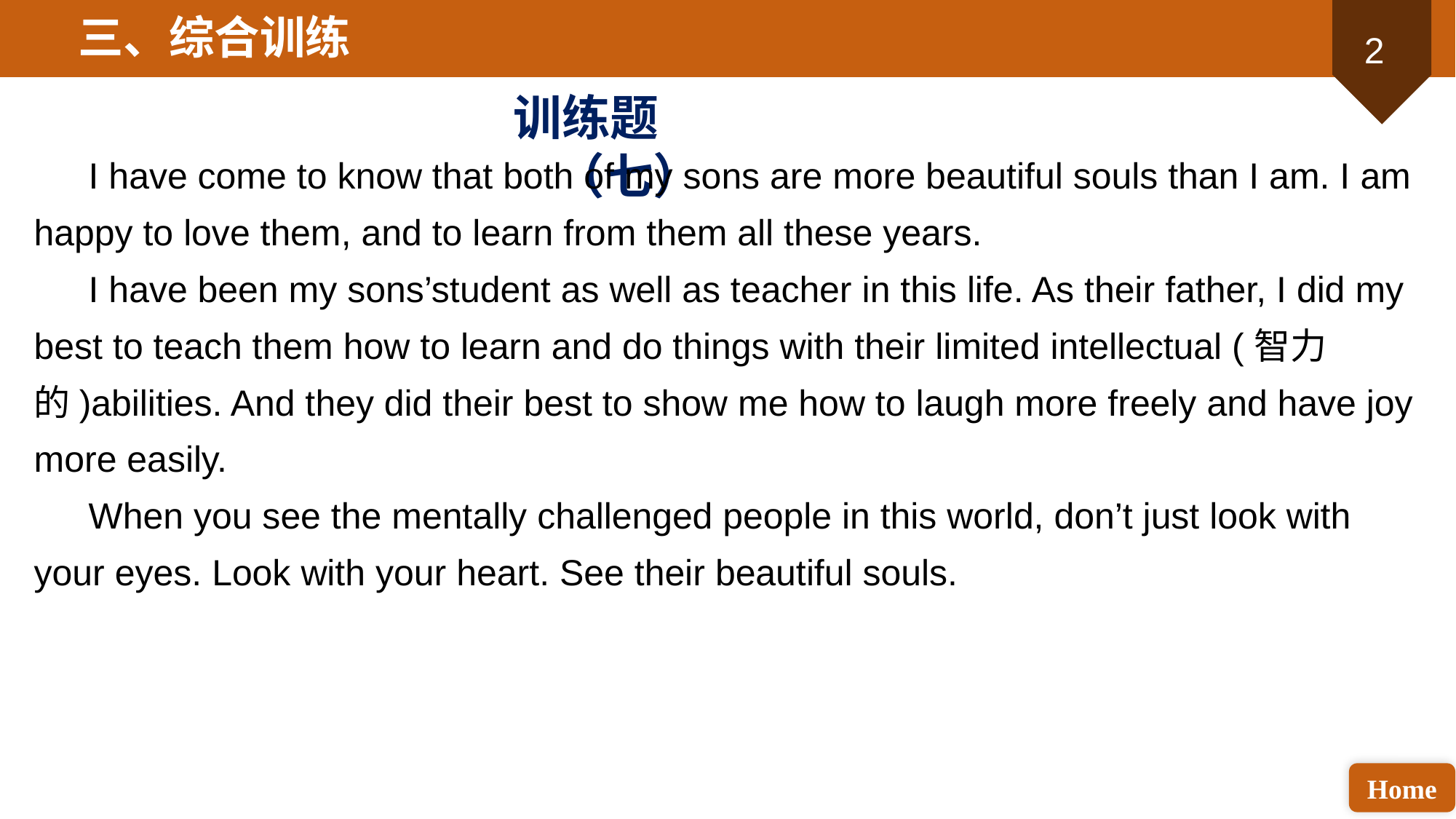

三、综合训练
训练题（七）
I have come to know that both of my sons are more beautiful souls than I am. I am happy to love them, and to learn from them all these years.
I have been my sons’student as well as teacher in this life. As their father, I did my best to teach them how to learn and do things with their limited intellectual (智力的)abilities. And they did their best to show me how to laugh more freely and have joy more easily.
When you see the mentally challenged people in this world, don’t just look with your eyes. Look with your heart. See their beautiful souls.